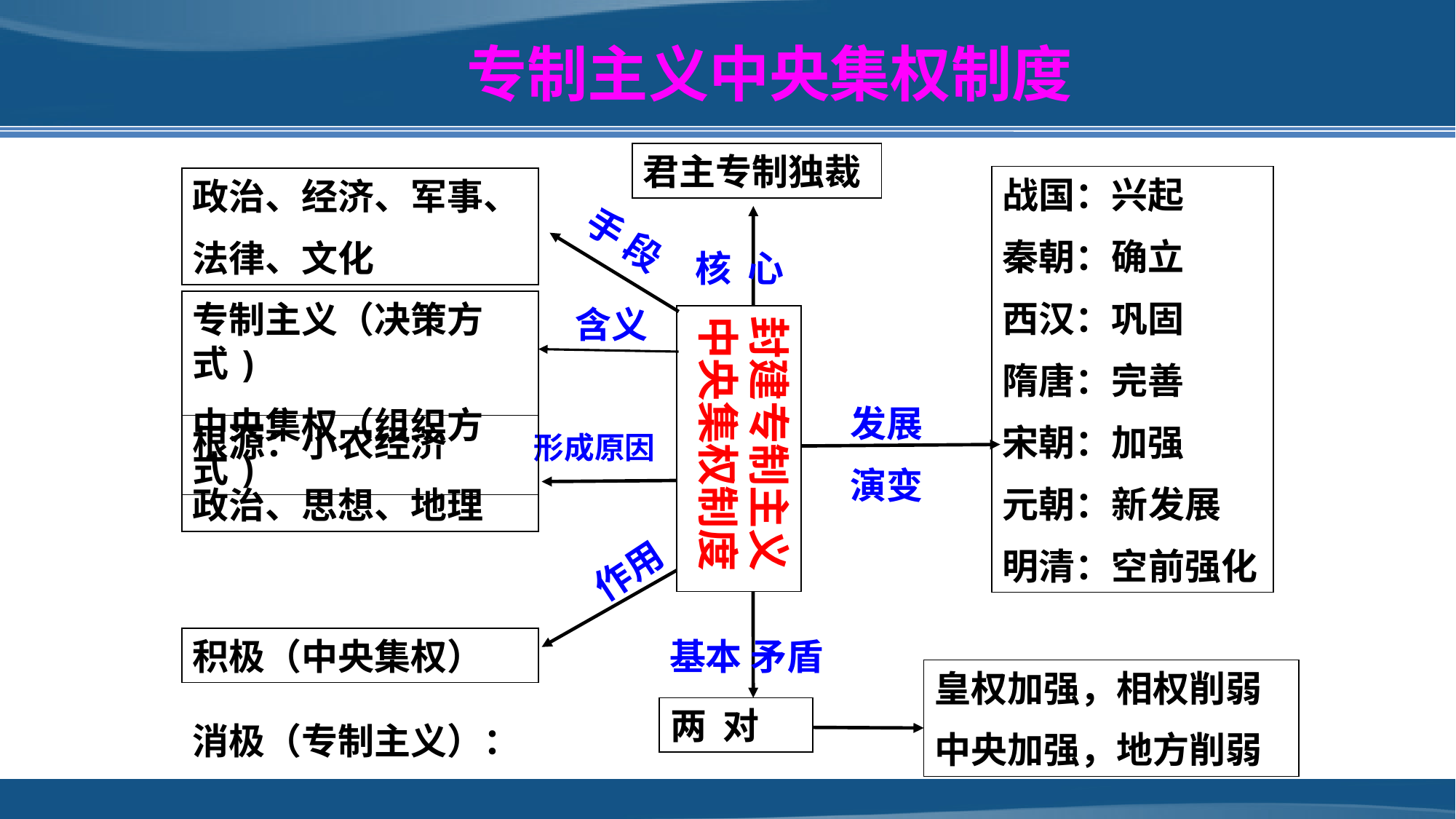

专制主义中央集权制度
君主专制独裁
战国：兴起
秦朝：确立
西汉：巩固
隋唐：完善
宋朝：加强
元朝：新发展
明清：空前强化
政治、经济、军事、
法律、文化

手 段

核  心
专制主义（决策方式)
中央集权（组织方式)
含义
封建专制主义中央集权制度

发展
演变
根源：小农经济
政治、思想、地理
形成原因

作用

积极（中央集权）
基本 矛盾
皇权加强，相权削弱
中央加强，地方削弱
两  对
消极（专制主义）：